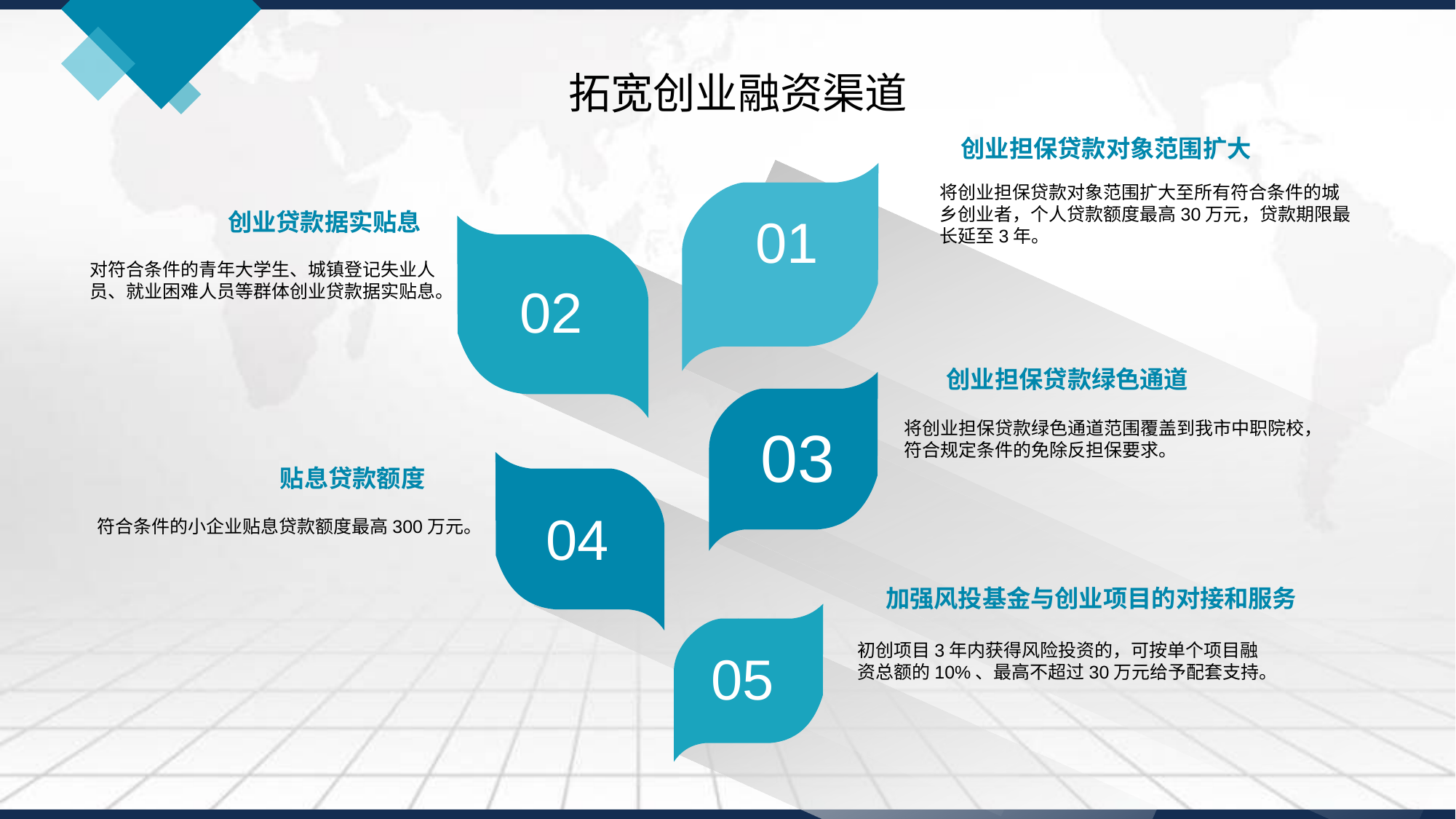

# 拓宽创业融资渠道
创业担保贷款对象范围扩大

将创业担保贷款对象范围扩大至所有符合条件的城乡创业者，个人贷款额度最高30万元，贷款期限最长延至3年。
创业贷款据实贴息
01

对符合条件的青年大学生、城镇登记失业人员、就业困难人员等群体创业贷款据实贴息。
02

创业担保贷款绿色通道

03
将创业担保贷款绿色通道范围覆盖到我市中职院校，符合规定条件的免除反担保要求。

贴息贷款额度
04
符合条件的小企业贴息贷款额度最高300万元。

加强风投基金与创业项目的对接和服务

初创项目3年内获得风险投资的，可按单个项目融资总额的10%、最高不超过30万元给予配套支持。
05